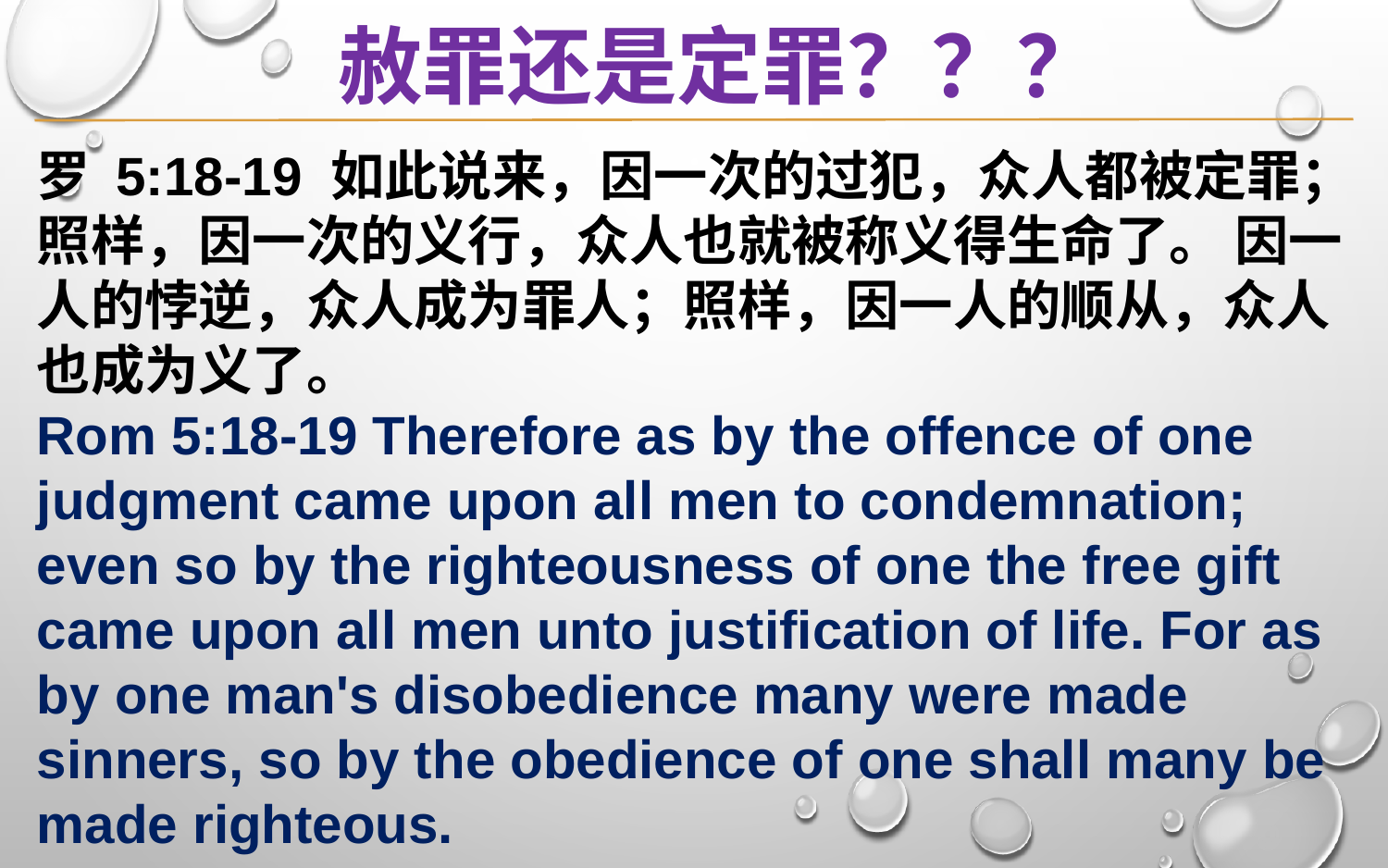

赦罪还是定罪？？？
罗 5:18-19 如此说来，因一次的过犯，众人都被定罪；照样，因一次的义行，众人也就被称义得生命了。 因一人的悖逆，众人成为罪人；照样，因一人的顺从，众人也成为义了。
Rom 5:18-19 Therefore as by the offence of one judgment came upon all men to condemnation; even so by the righteousness of one the free gift came upon all men unto justification of life. For as by one man's disobedience many were made sinners, so by the obedience of one shall many be made righteous.